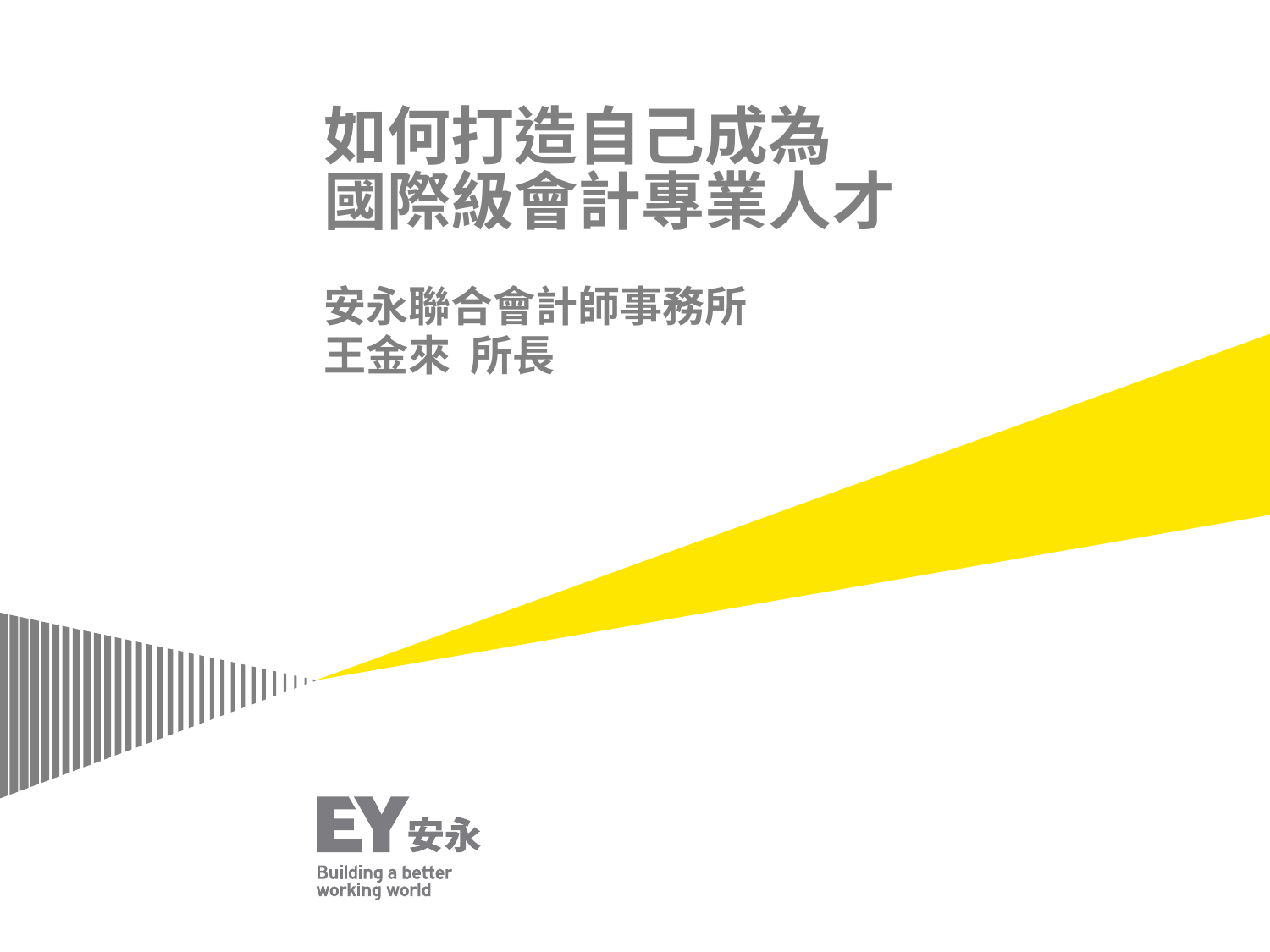

# 如何打造自己成為 國際級會計專業人才

安永聯合會計師事務所
王金來  所長